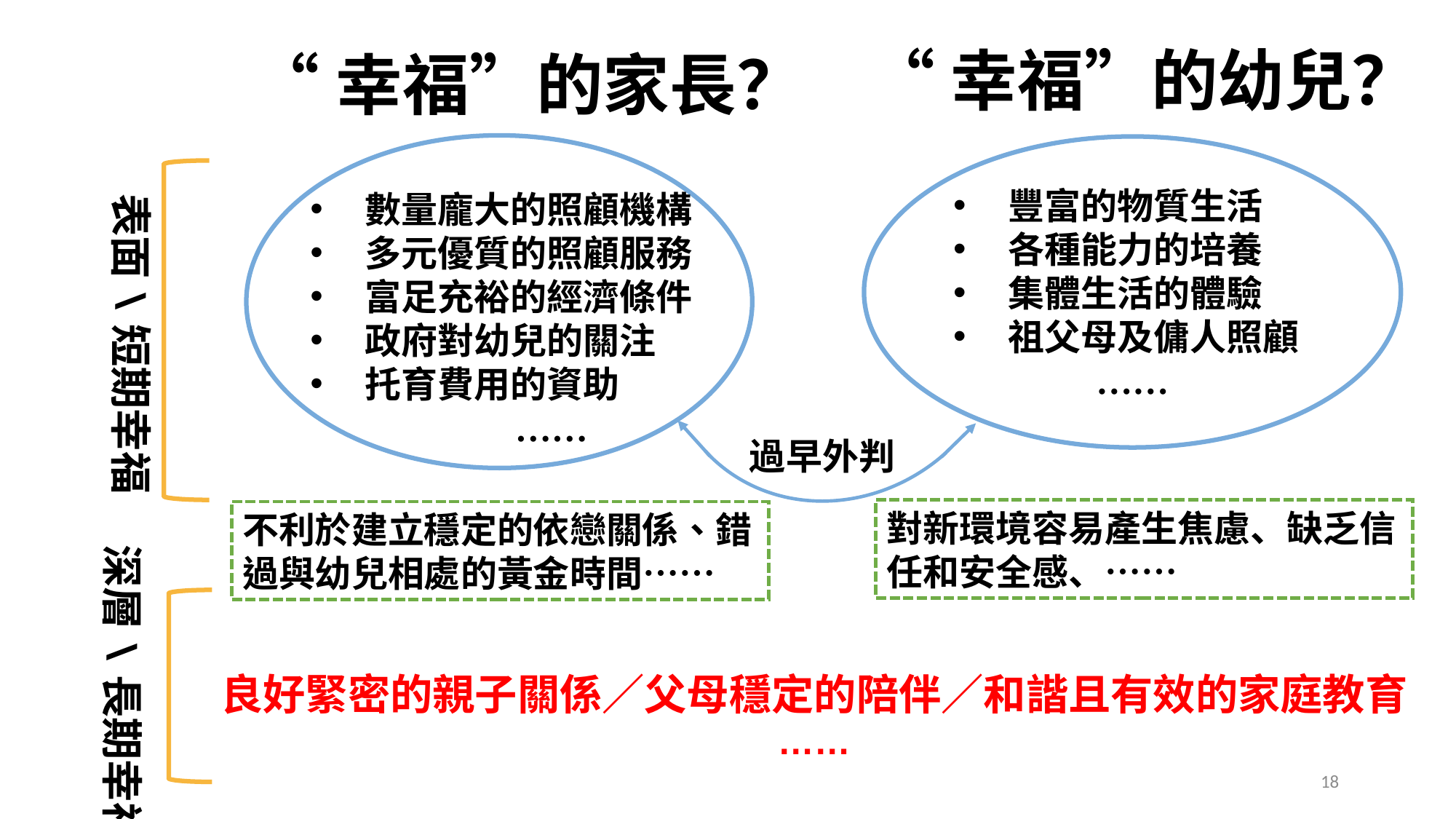

“幸福”的幼兒？

豐富的物質生活
各種能力的培養
集體生活的體驗
祖父母及傭人照顧
……
數量龐大的照顧機構
多元優質的照顧服務
富足充裕的經濟條件
政府對幼兒的關注
托育費用的資助
           ……
# “幸福”的家長？

過早外判
對新環境容易產生焦慮、缺乏信任和安全感、……
不利於建立穩定的依戀關係、錯過與幼兒相處的黃金時間……
表面\短期幸福
深層\長期幸福

良好緊密的親子關係／父母穩定的陪伴／和諧且有效的家庭教育
……
18